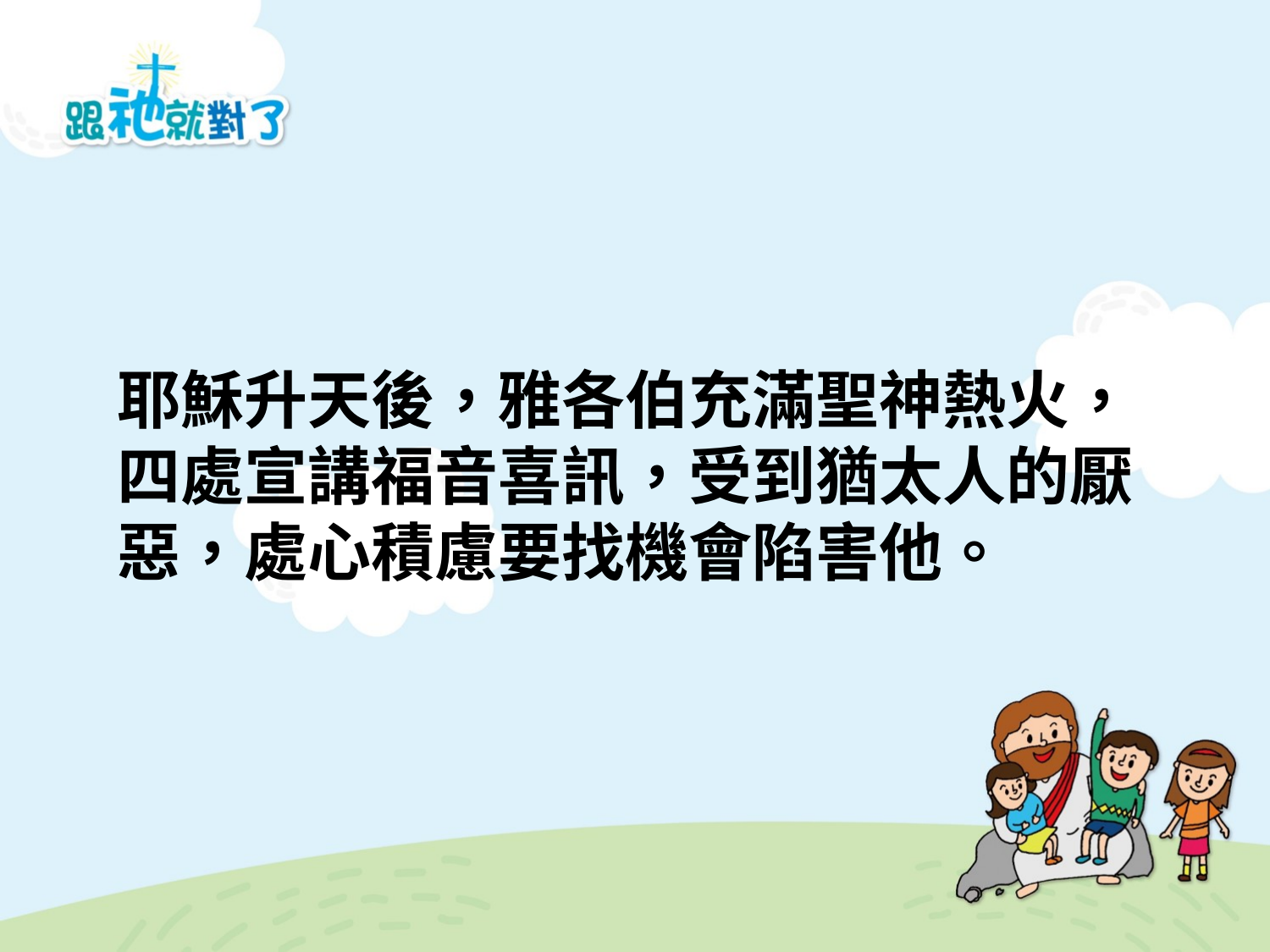

耶穌升天後，雅各伯充滿聖神熱火，四處宣講福音喜訊，受到猶太人的厭惡，處心積慮要找機會陷害他。